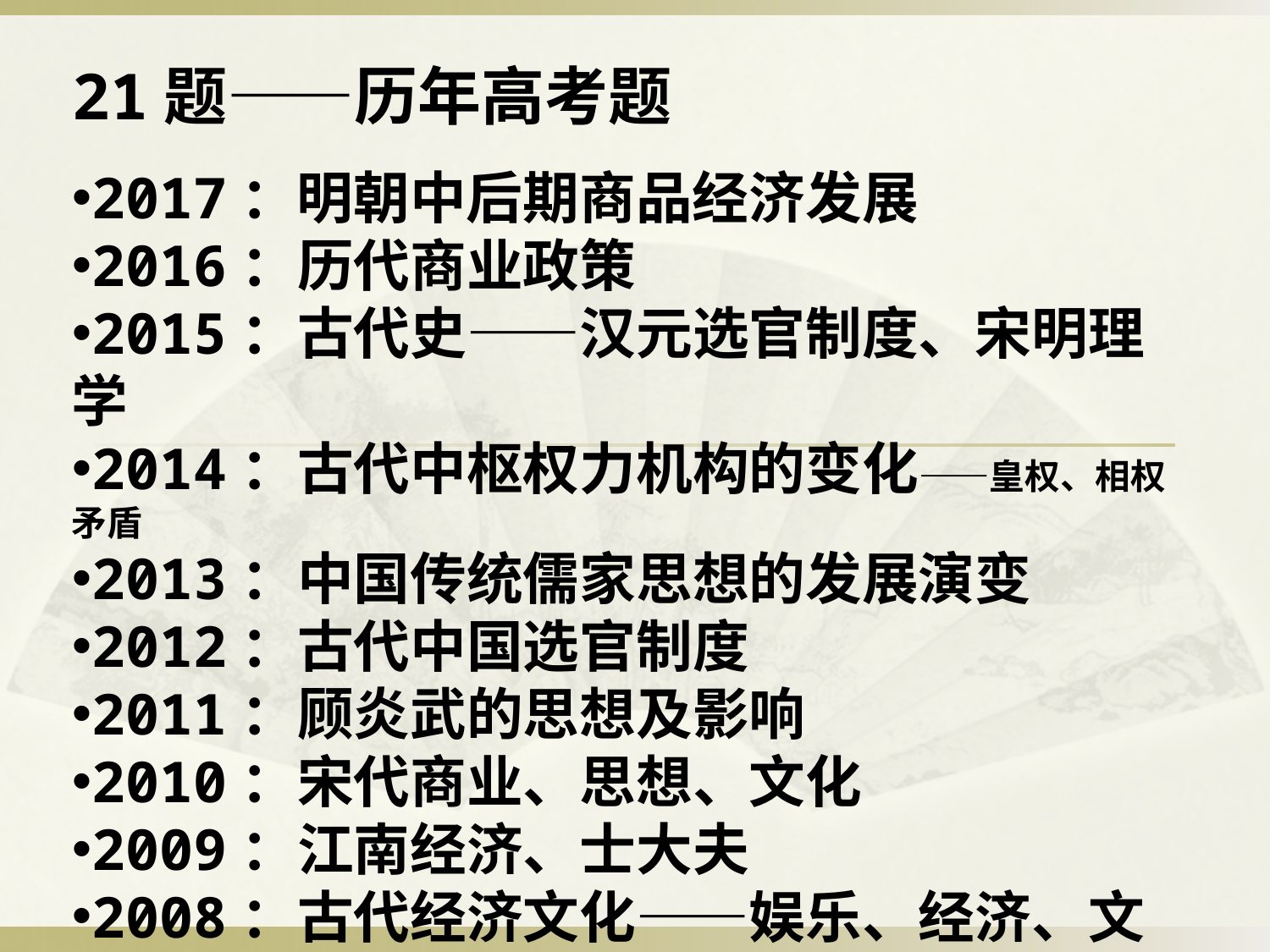

21题——历年高考题
2017：明朝中后期商品经济发展
2016：历代商业政策
2015：古代史——汉元选官制度、宋明理学
2014：古代中枢权力机构的变化——皇权、相权矛盾
2013：中国传统儒家思想的发展演变
2012：古代中国选官制度
2011：顾炎武的思想及影响
2010：宋代商业、思想、文化
2009：江南经济、士大夫
2008：古代经济文化——娱乐、经济、文化